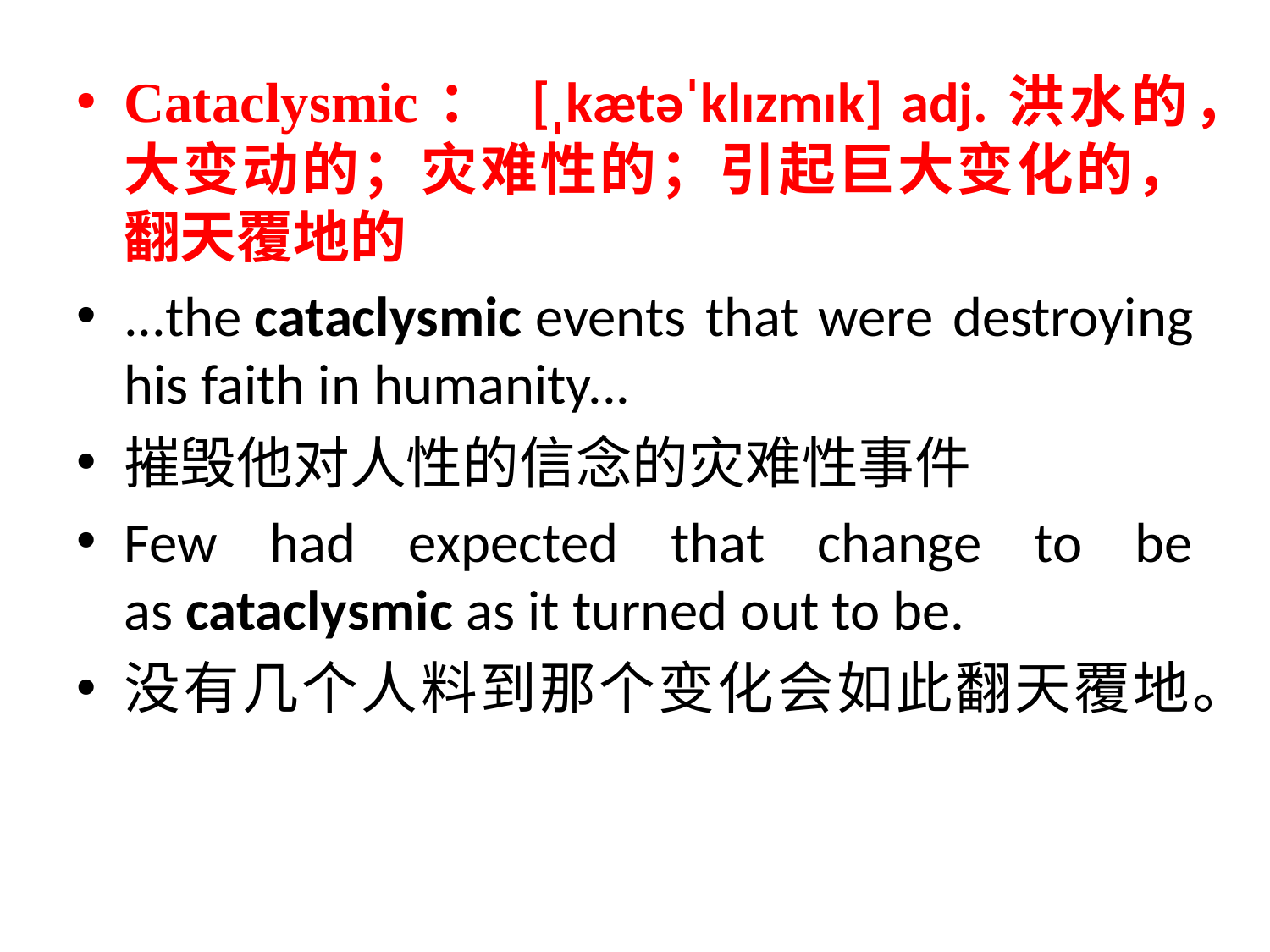

Cataclysmic： [ˌkætəˈklɪzmɪk] adj.洪水的，大变动的；灾难性的；引起巨大变化的，翻天覆地的
...the cataclysmic events that were destroying his faith in humanity...
摧毁他对人性的信念的灾难性事件
Few had expected that change to be as cataclysmic as it turned out to be.
没有几个人料到那个变化会如此翻天覆地。